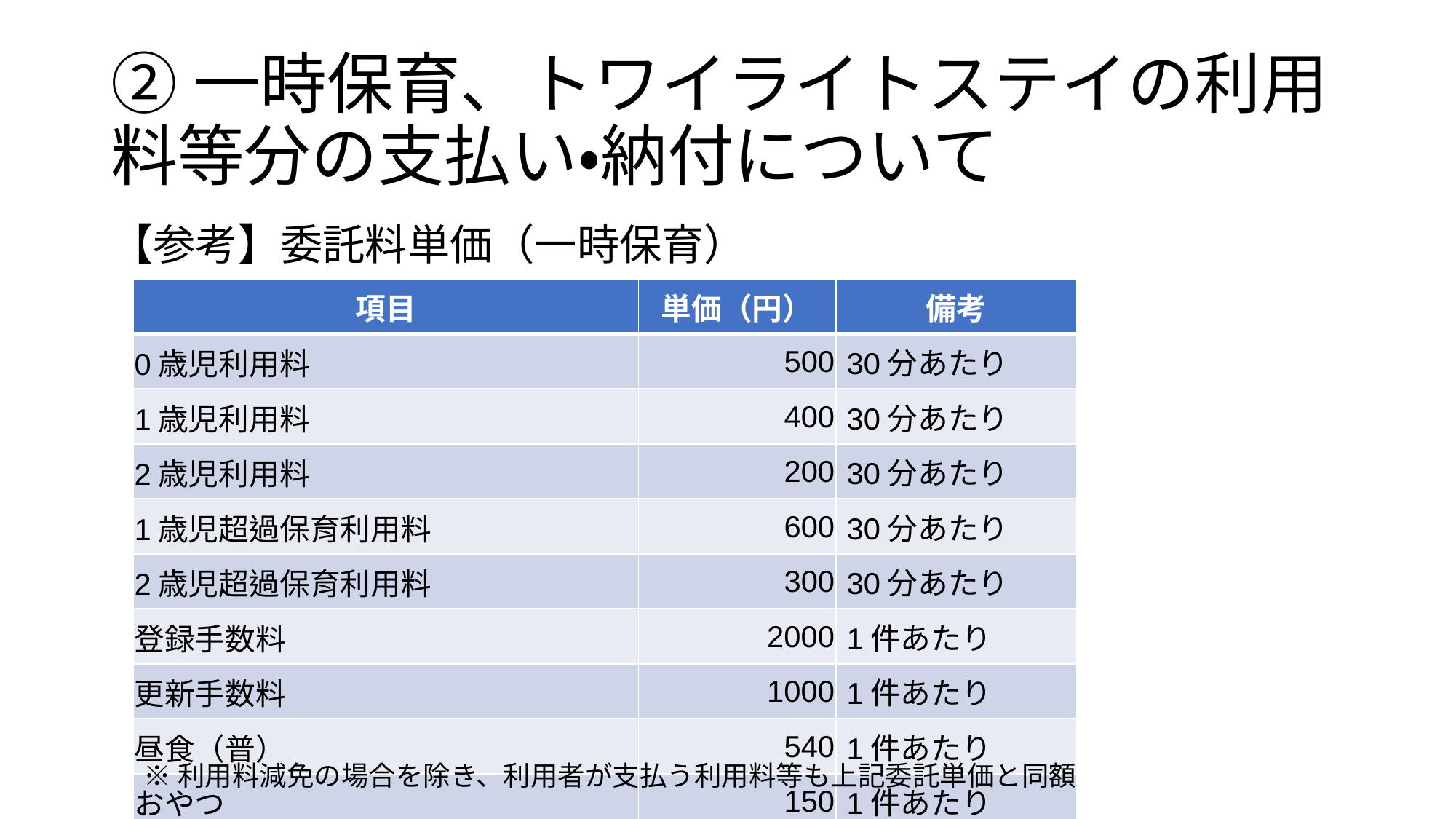

# ②一時保育、トワイライトステイの利用料等分の支払い・納付について
【参考】委託料単価（一時保育）
| 項目 | 単価（円） | 備考 |
| --- | --- | --- |
| 0歳児利用料 | 500 | 30分あたり |
| 1歳児利用料 | 400 | 30分あたり |
| 2歳児利用料 | 200 | 30分あたり |
| 1歳児超過保育利用料 | 600 | 30分あたり |
| 2歳児超過保育利用料 | 300 | 30分あたり |
| 登録手数料 | 2000 | 1件あたり |
| 更新手数料 | 1000 | 1件あたり |
| 昼食（普） | 540 | 1件あたり |
| おやつ | 150 | 1件あたり |
※利用料減免の場合を除き、利用者が支払う利用料等も上記委託単価と同額